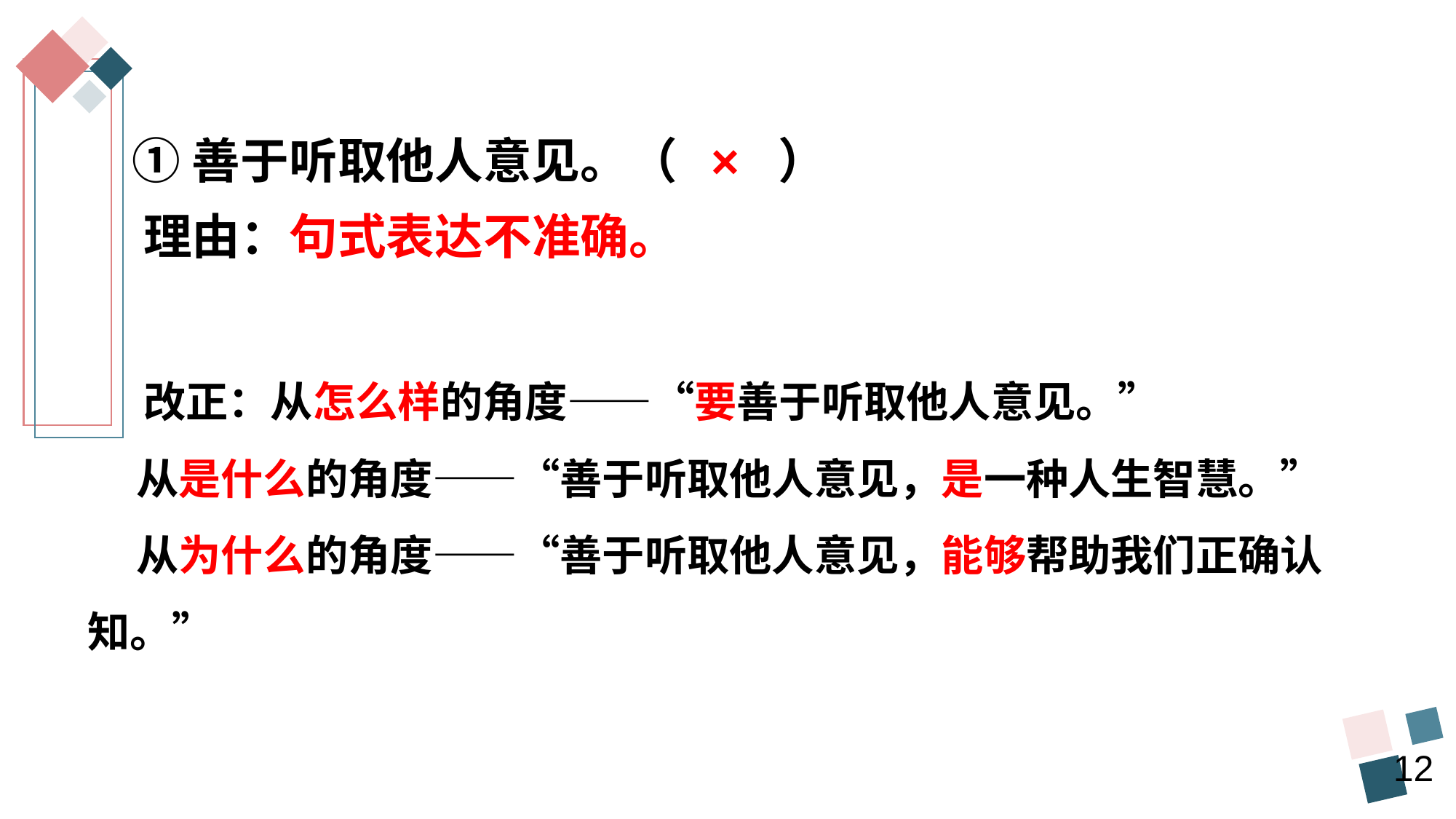

①善于听取他人意见。（  ×  ）
    理由：句式表达不准确。

    改正：从怎么样的角度——“要善于听取他人意见。”
    从是什么的角度——“善于听取他人意见，是一种人生智慧。”
    从为什么的角度——“善于听取他人意见，能够帮助我们正确认知。”

12